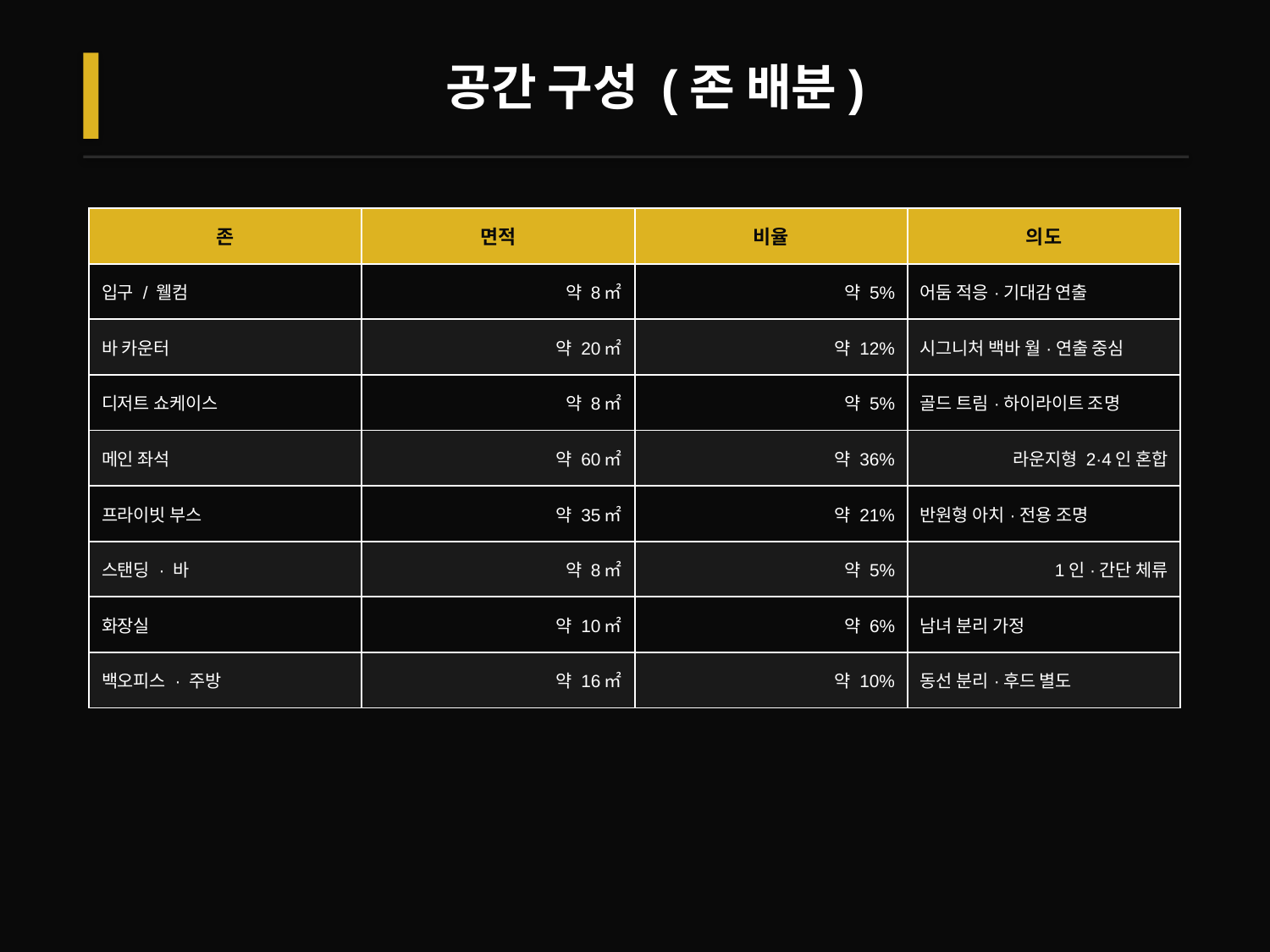

공간 구성 (존 배분)

| 존 | 면적 | 비율 | 의도 |
| --- | --- | --- | --- |
| 입구 / 웰컴 | 약 8㎡ | 약 5% | 어둠 적응·기대감 연출 |
| 바 카운터 | 약 20㎡ | 약 12% | 시그니처 백바 월·연출 중심 |
| 디저트 쇼케이스 | 약 8㎡ | 약 5% | 골드 트림·하이라이트 조명 |
| 메인 좌석 | 약 60㎡ | 약 36% | 라운지형 2·4인 혼합 |
| 프라이빗 부스 | 약 35㎡ | 약 21% | 반원형 아치·전용 조명 |
| 스탠딩 · 바 | 약 8㎡ | 약 5% | 1인·간단 체류 |
| 화장실 | 약 10㎡ | 약 6% | 남녀 분리 가정 |
| 백오피스 · 주방 | 약 16㎡ | 약 10% | 동선 분리·후드 별도 |